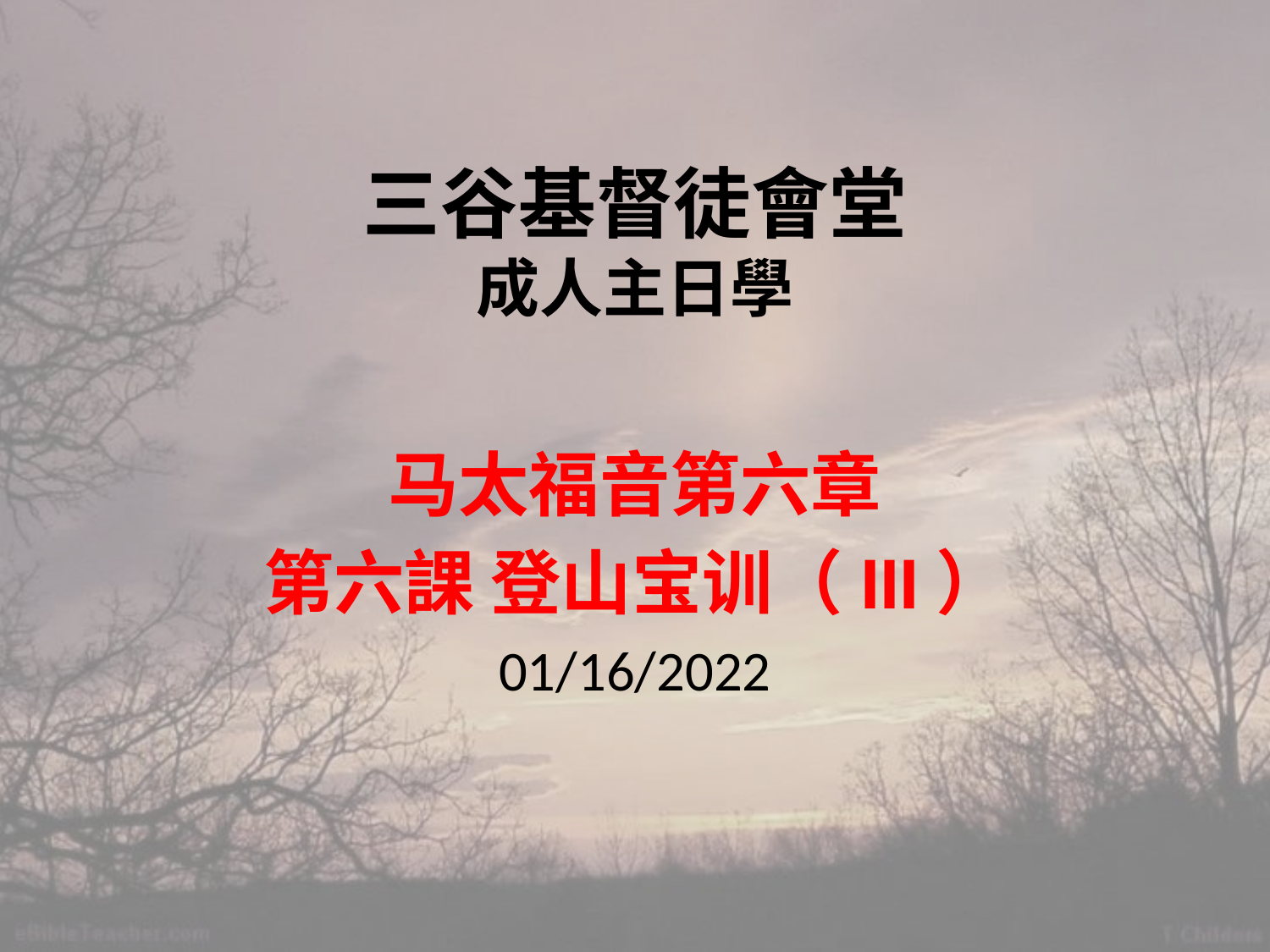

# 三谷基督徒會堂 成人主日學
马太福音第六章
第六課 登山宝训（III）
01/16/2022